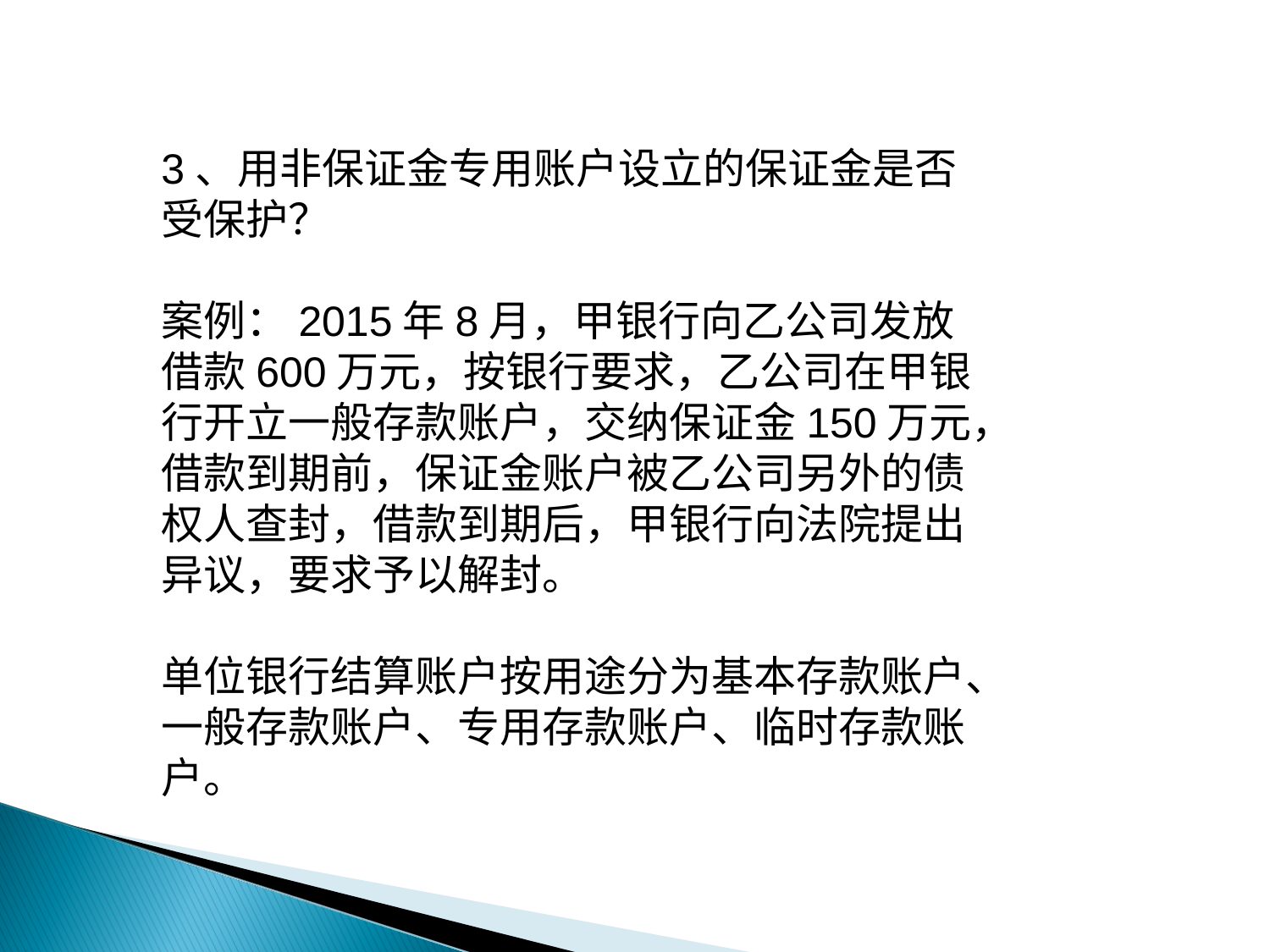

3、用非保证金专用账户设立的保证金是否受保护？

案例：2015年8月，甲银行向乙公司发放借款600万元，按银行要求，乙公司在甲银行开立一般存款账户，交纳保证金150万元，借款到期前，保证金账户被乙公司另外的债权人查封，借款到期后，甲银行向法院提出异议，要求予以解封。

单位银行结算账户按用途分为基本存款账户、一般存款账户、专用存款账户、临时存款账户。